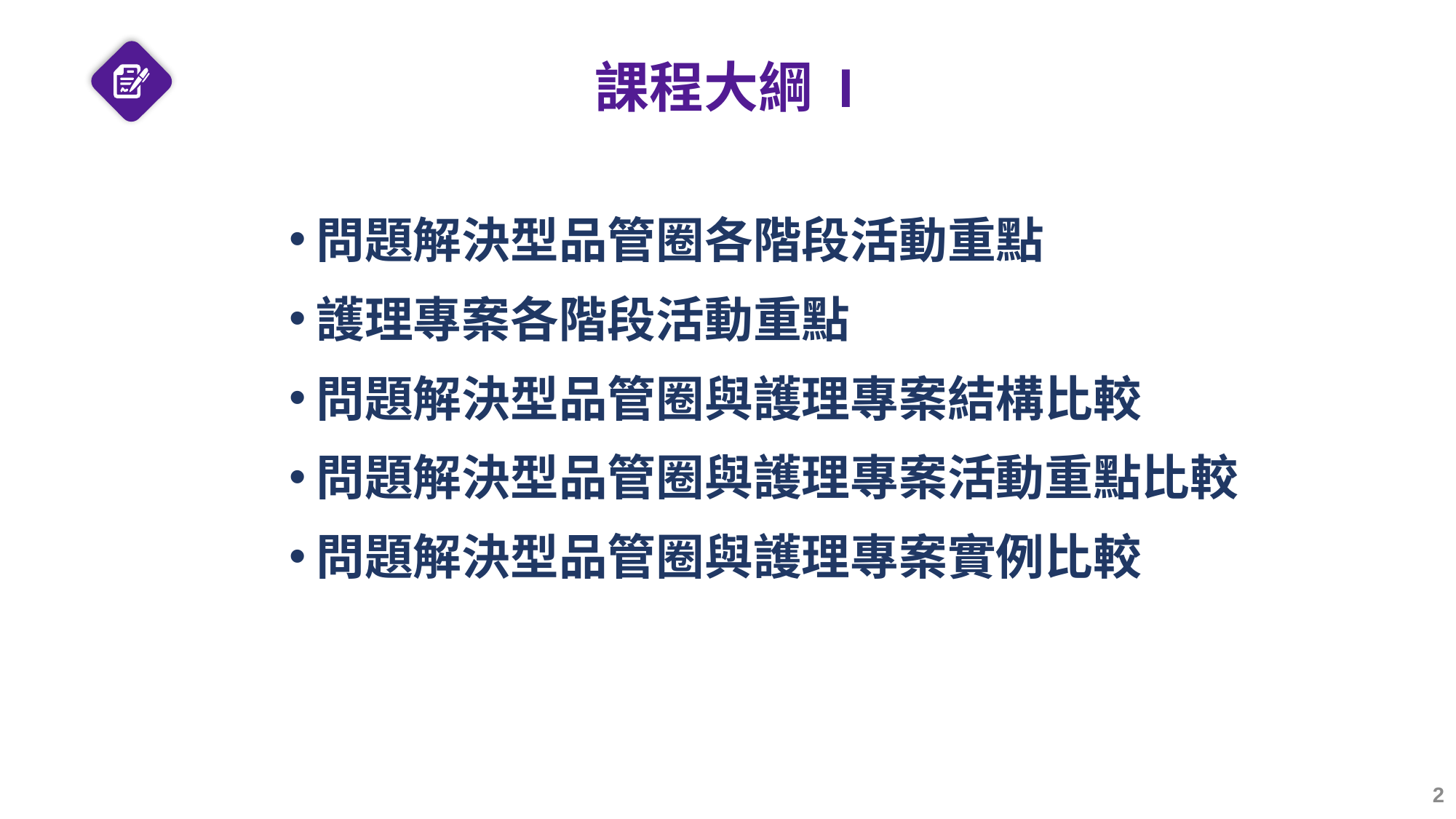

# 課程大綱 I
問題解決型品管圈各階段活動重點
護理專案各階段活動重點
問題解決型品管圈與護理專案結構比較
問題解決型品管圈與護理專案活動重點比較
問題解決型品管圈與護理專案實例比較

2